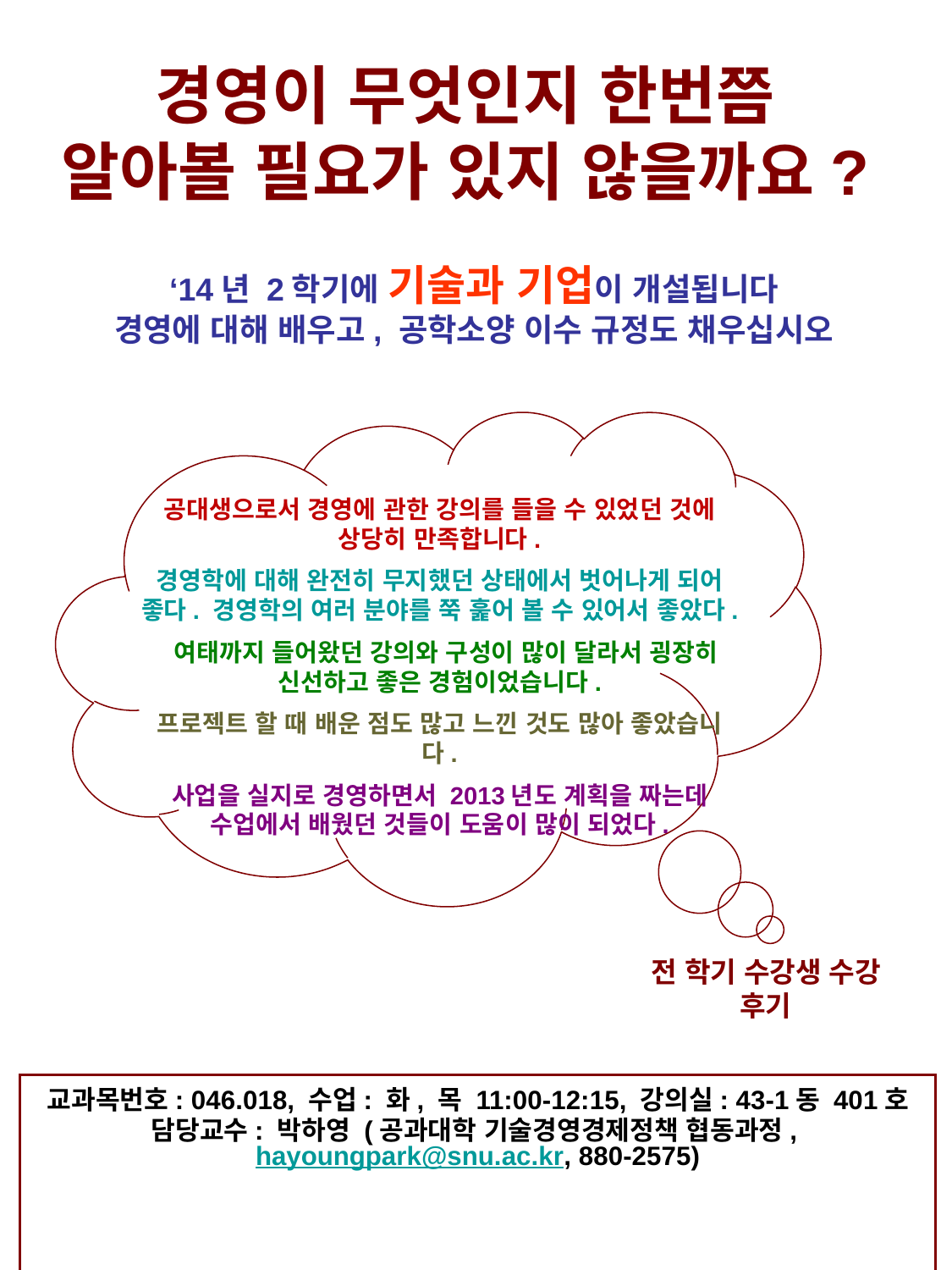

# 경영이 무엇인지 한번쯤 알아볼 필요가 있지 않을까요? ‘14년 2학기에 기술과 기업이 개설됩니다 경영에 대해 배우고, 공학소양 이수 규정도 채우십시오

공대생으로서 경영에 관한 강의를 들을 수 있었던 것에 상당히 만족합니다.
경영학에 대해 완전히 무지했던 상태에서 벗어나게 되어 좋다. 경영학의 여러 분야를 쭉 훑어 볼 수 있어서 좋았다.
 여태까지 들어왔던 강의와 구성이 많이 달라서 굉장히 신선하고 좋은 경험이었습니다.
프로젝트 할 때 배운 점도 많고 느낀 것도 많아 좋았습니다.
사업을 실지로 경영하면서 2013년도 계획을 짜는데 수업에서 배웠던 것들이 도움이 많이 되었다.
전 학기 수강생 수강 후기
교과목번호: 046.018, 수업: 화, 목 11:00-12:15, 강의실: 43-1동 401호
담당교수: 박하영 (공과대학 기술경영경제정책 협동과정, hayoungpark@snu.ac.kr, 880-2575)